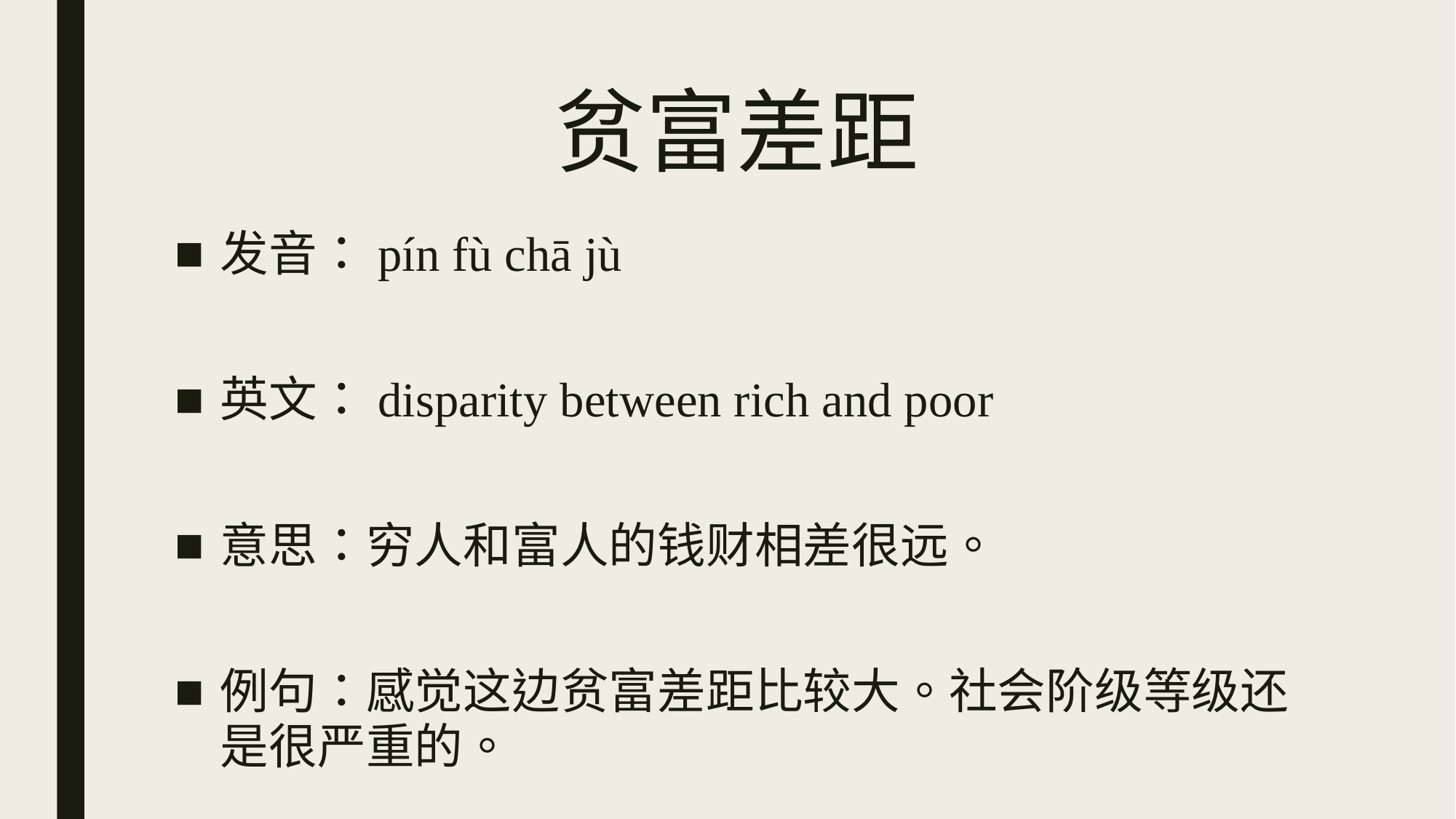

# 贫富差距
发音：pín fù chā jù

英文：disparity between rich and poor

意思：穷人和富人的钱财相差很远。

例句：感觉这边贫富差距比较大。社会阶级等级还是很严重的。